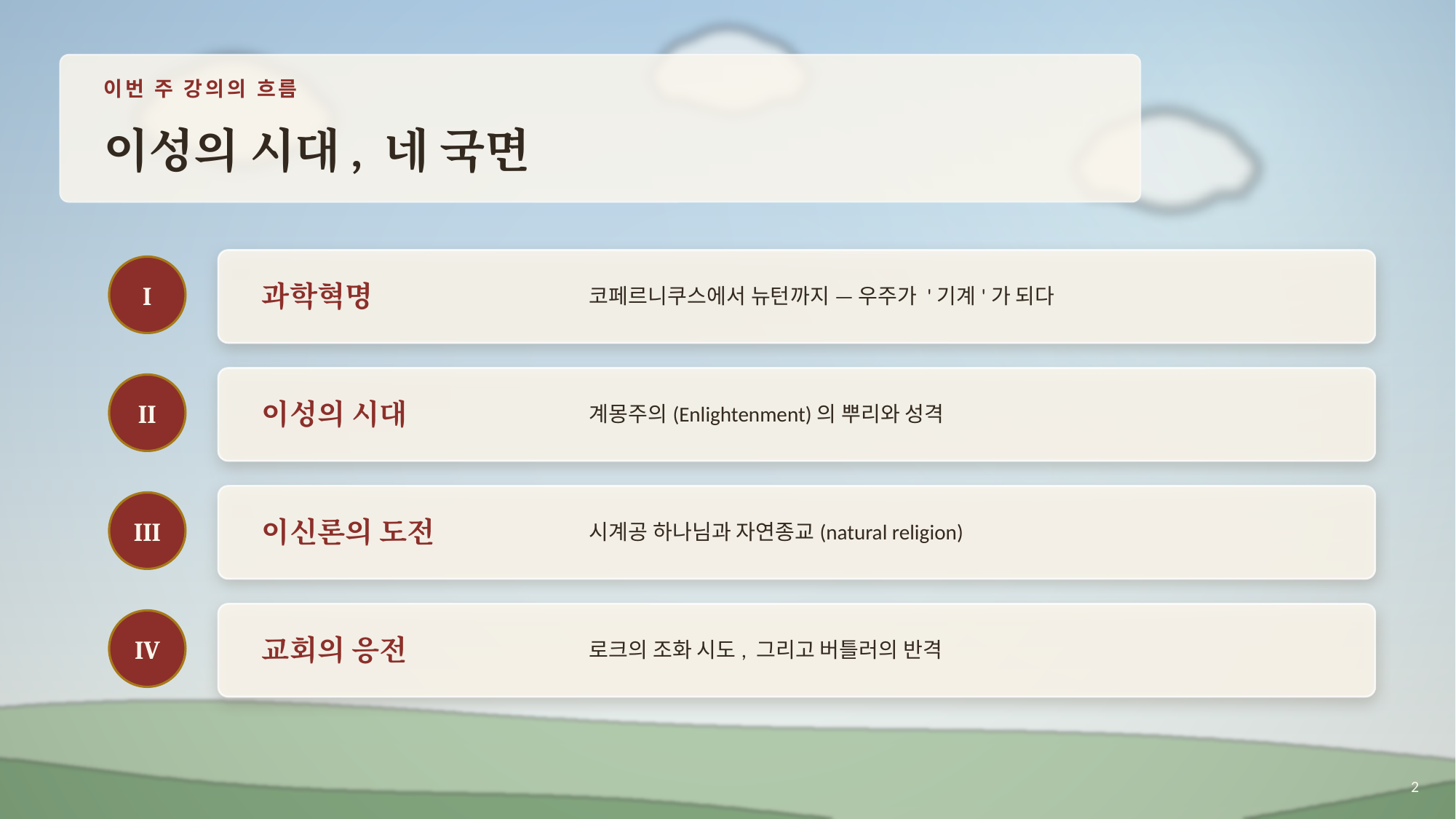

이번 주 강의의 흐름
이성의 시대, 네 국면

과학혁명
코페르니쿠스에서 뉴턴까지 — 우주가 '기계'가 되다

I

이성의 시대
계몽주의(Enlightenment)의 뿌리와 성격

II

이신론의 도전
시계공 하나님과 자연종교(natural religion)

III

교회의 응전
로크의 조화 시도, 그리고 버틀러의 반격

IV
2